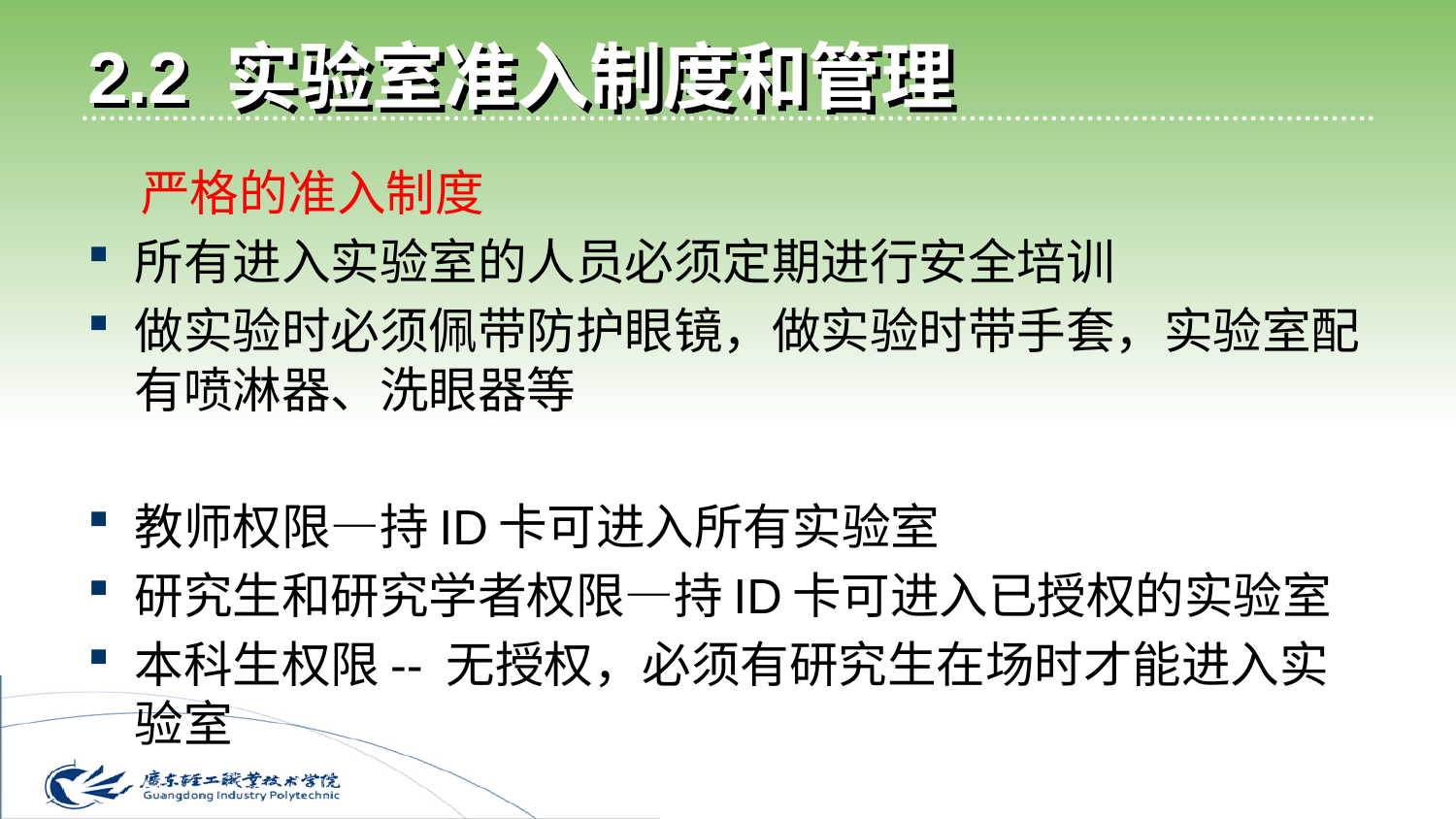

# 2.2 实验室准入制度和管理
    严格的准入制度
所有进入实验室的人员必须定期进行安全培训
做实验时必须佩带防护眼镜，做实验时带手套，实验室配有喷淋器、洗眼器等

教师权限—持ID卡可进入所有实验室
研究生和研究学者权限—持ID卡可进入已授权的实验室
本科生权限-- 无授权，必须有研究生在场时才能进入实验室